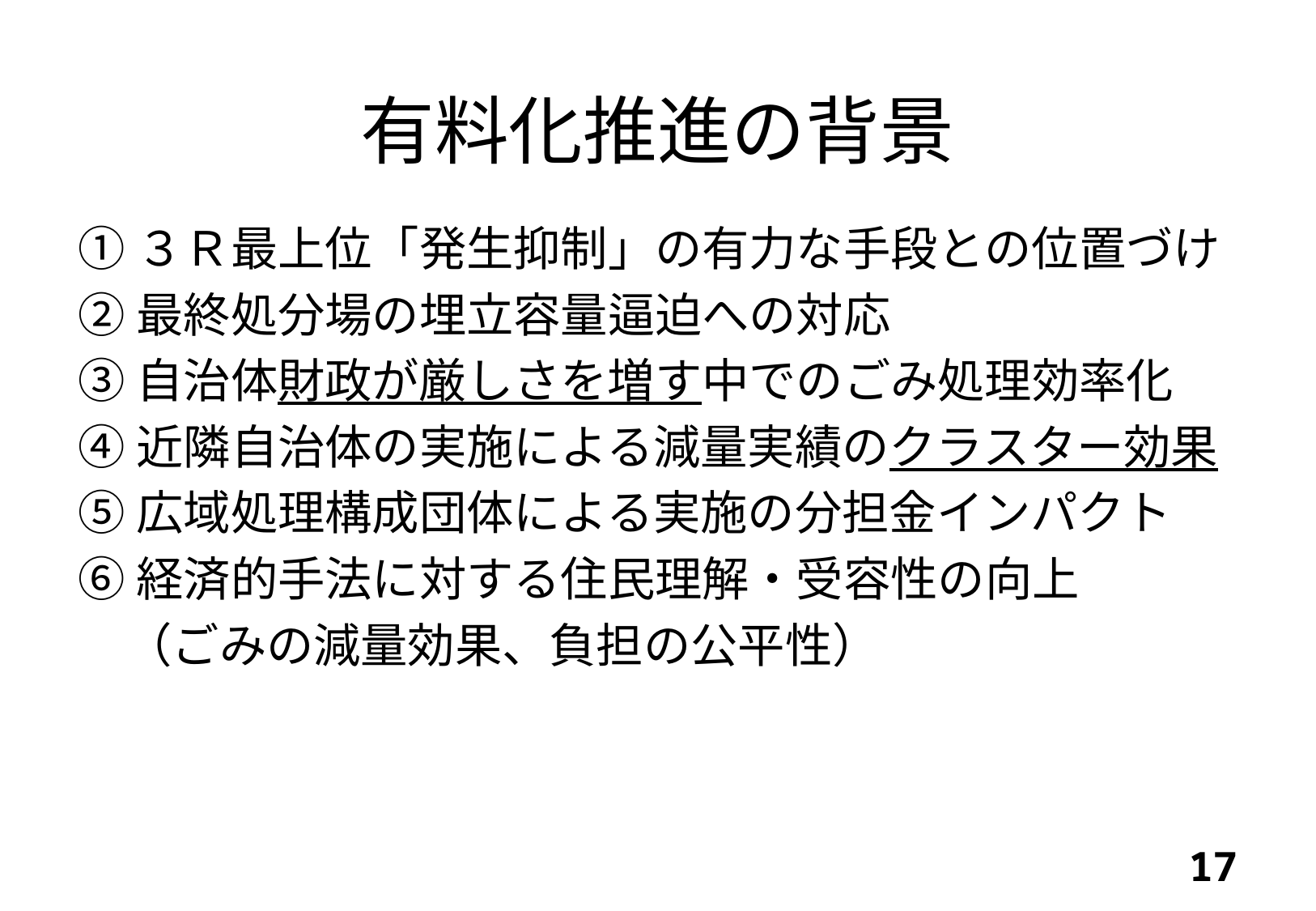

# 有料化推進の背景
①３Ｒ最上位「発生抑制」の有力な手段との位置づけ
②最終処分場の埋立容量逼迫への対応
③自治体財政が厳しさを増す中でのごみ処理効率化
④近隣自治体の実施による減量実績のクラスター効果
⑤広域処理構成団体による実施の分担金インパクト
⑥経済的手法に対する住民理解・受容性の向上
　（ごみの減量効果、負担の公平性）
17